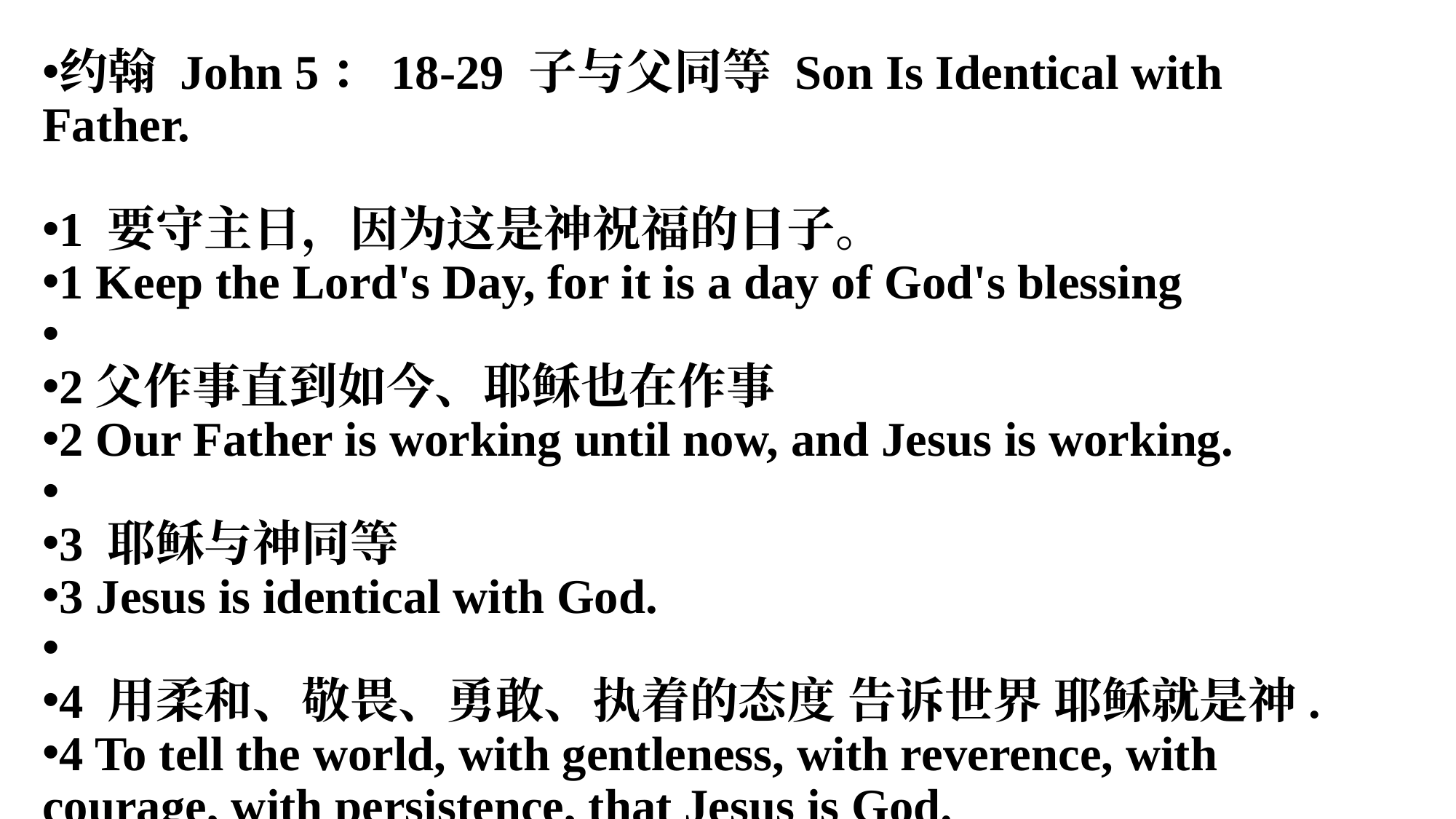

约翰 John 5：18-29 子与父同等 Son Is Identical with Father.

1 要守主日，因为这是神祝福的日子。
1 Keep the Lord's Day, for it is a day of God's blessing

2父作事直到如今、耶稣也在作事
2 Our Father is working until now, and Jesus is working.

3 耶稣与神同等
3 Jesus is identical with God.

4 用柔和、敬畏、勇敢、执着的态度 告诉世界 耶稣就是神.
4 To tell the world, with gentleness, with reverence, with courage, with persistence, that Jesus is God.